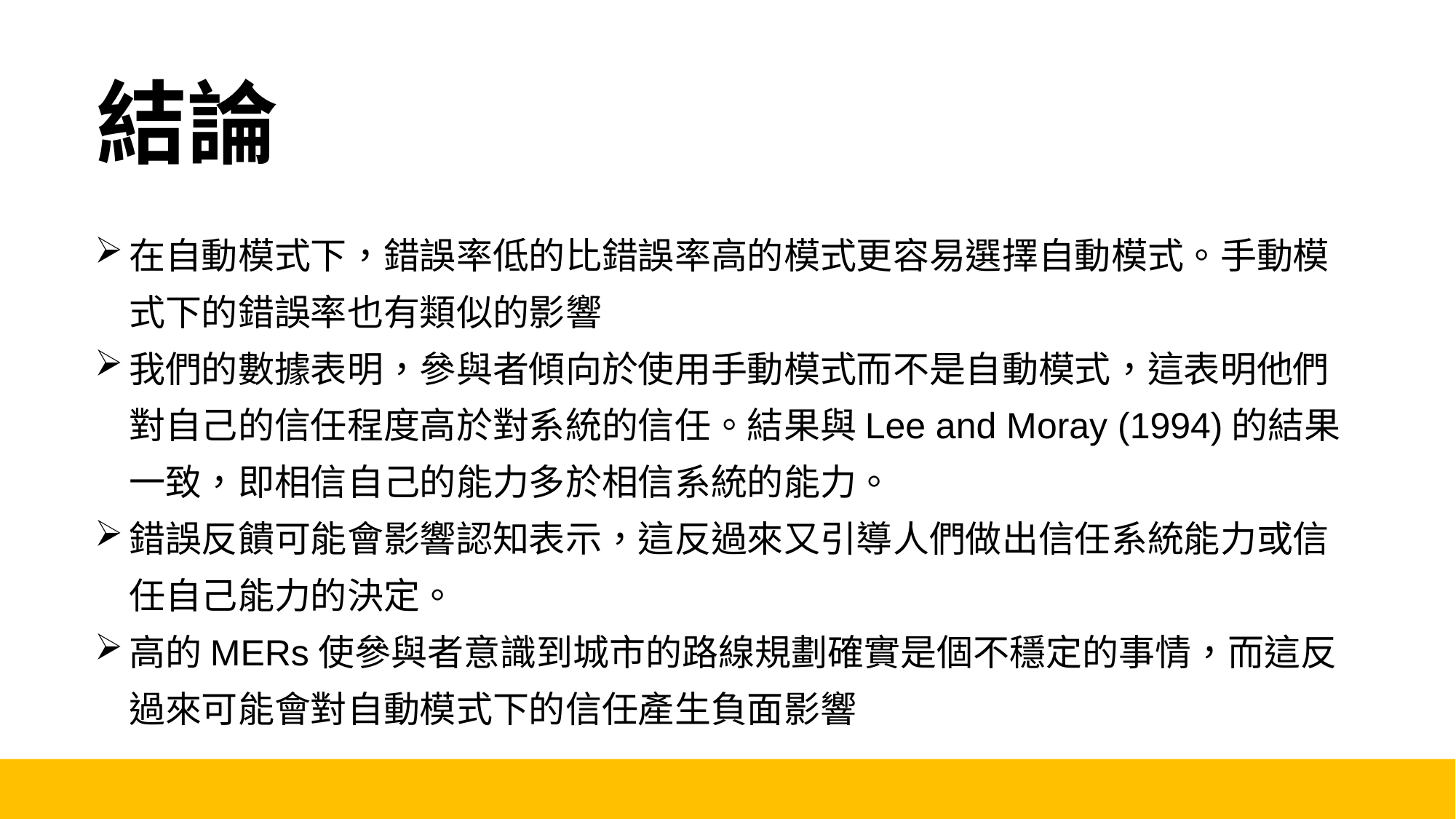

結論
在自動模式下，錯誤率低的比錯誤率高的模式更容易選擇自動模式。手動模式下的錯誤率也有類似的影響
我們的數據表明，參與者傾向於使用手動模式而不是自動模式，這表明他們對自己的信任程度高於對系統的信任。結果與Lee and Moray (1994)的結果一致，即相信自己的能力多於相信系統的能力。
錯誤反饋可能會影響認知表示，這反過來又引導人們做出信任系統能力或信任自己能力的決定。
高的MERs使參與者意識到城市的路線規劃確實是個不穩定的事情，而這反過來可能會對自動模式下的信任產生負面影響

13